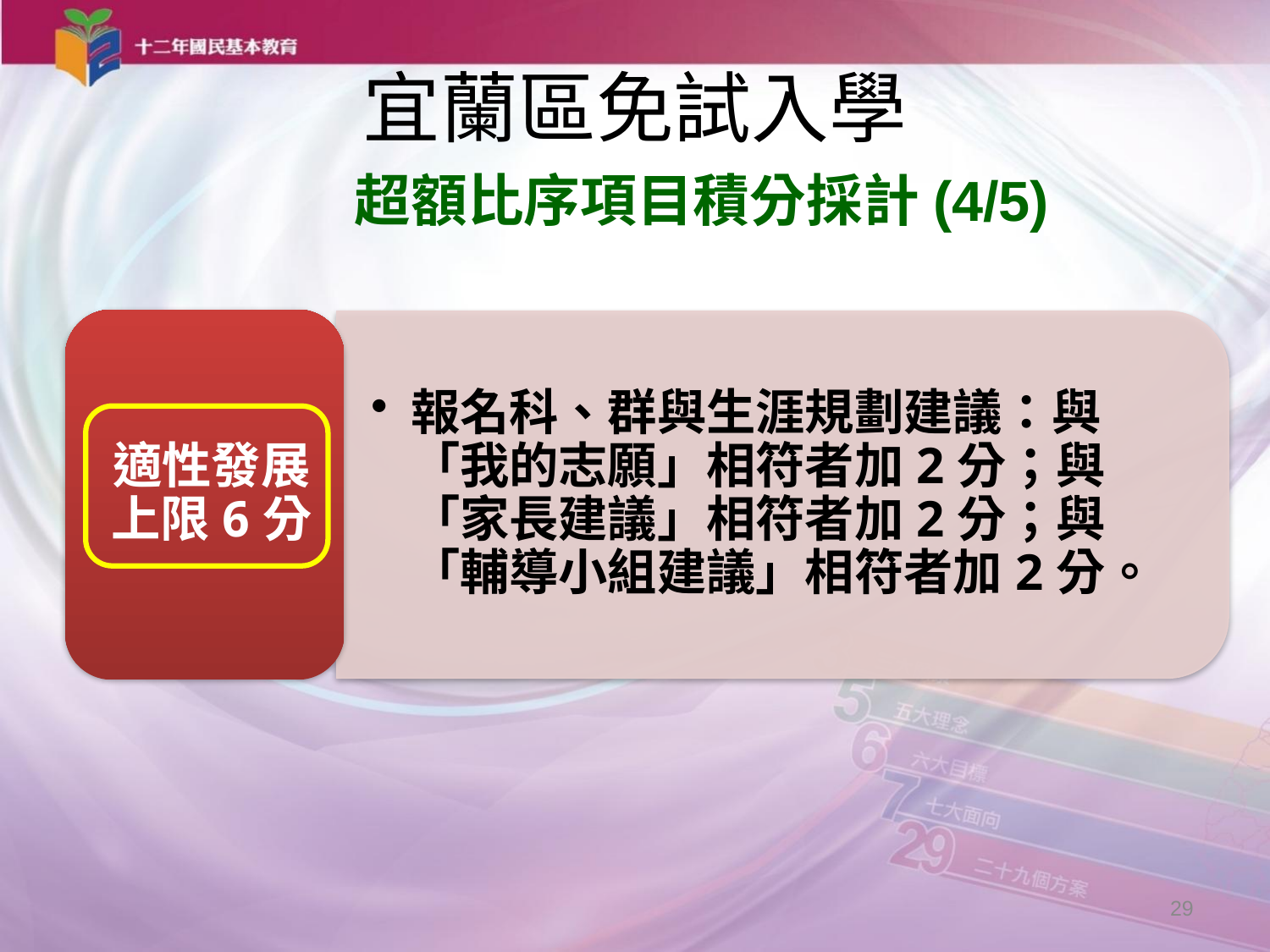

宜蘭區免試入學
超額比序項目積分採計(4/5)
報名科、群與生涯規劃建議：與「我的志願」相符者加2分；與「家長建議」相符者加2分；與「輔導小組建議」相符者加2分。
適性發展上限6分

29